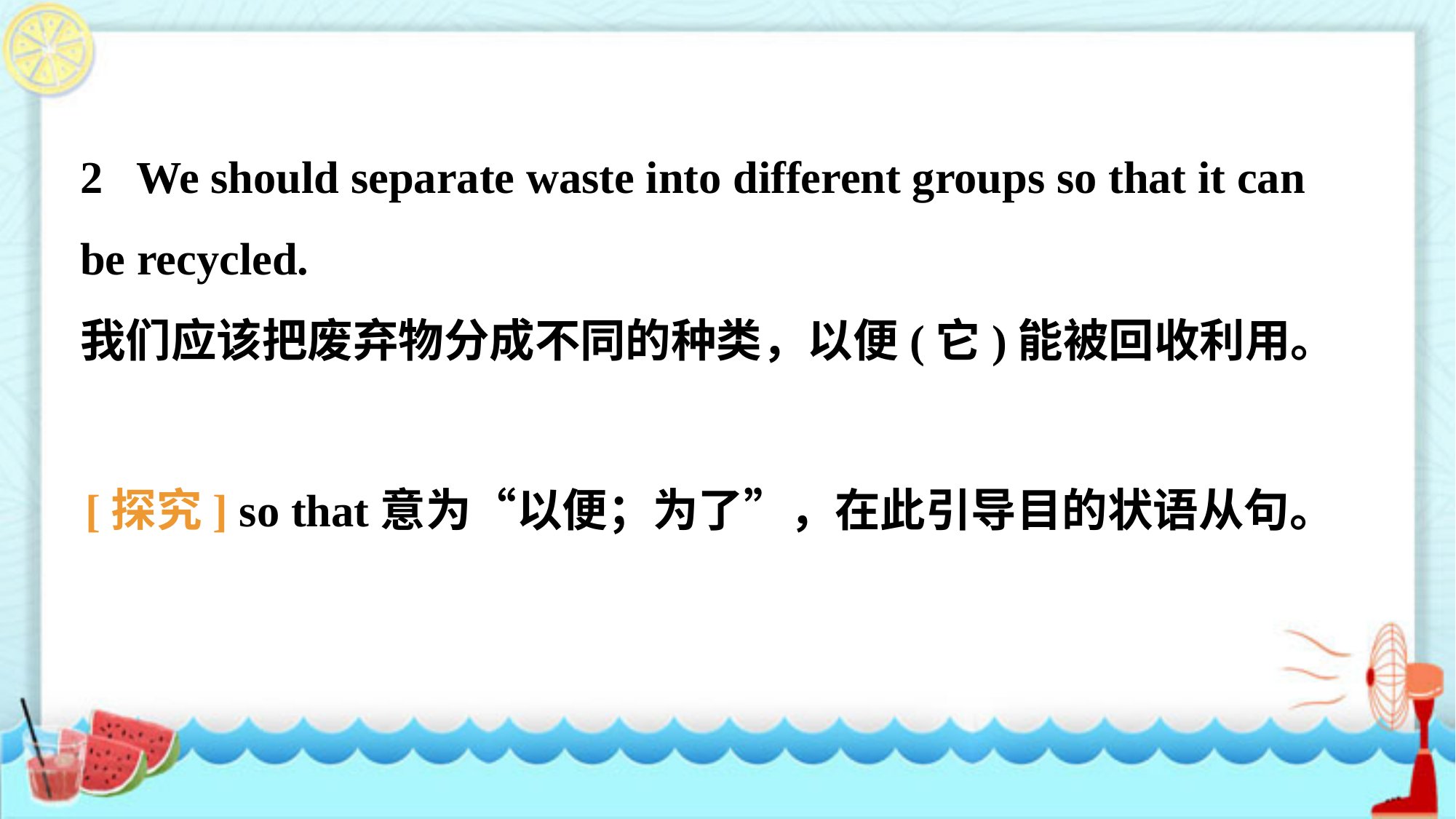

2   We should separate waste into different groups so that it can be recycled.
我们应该把废弃物分成不同的种类，以便(它)能被回收利用。
[探究] so that意为“以便；为了”，在此引导目的状语从句。